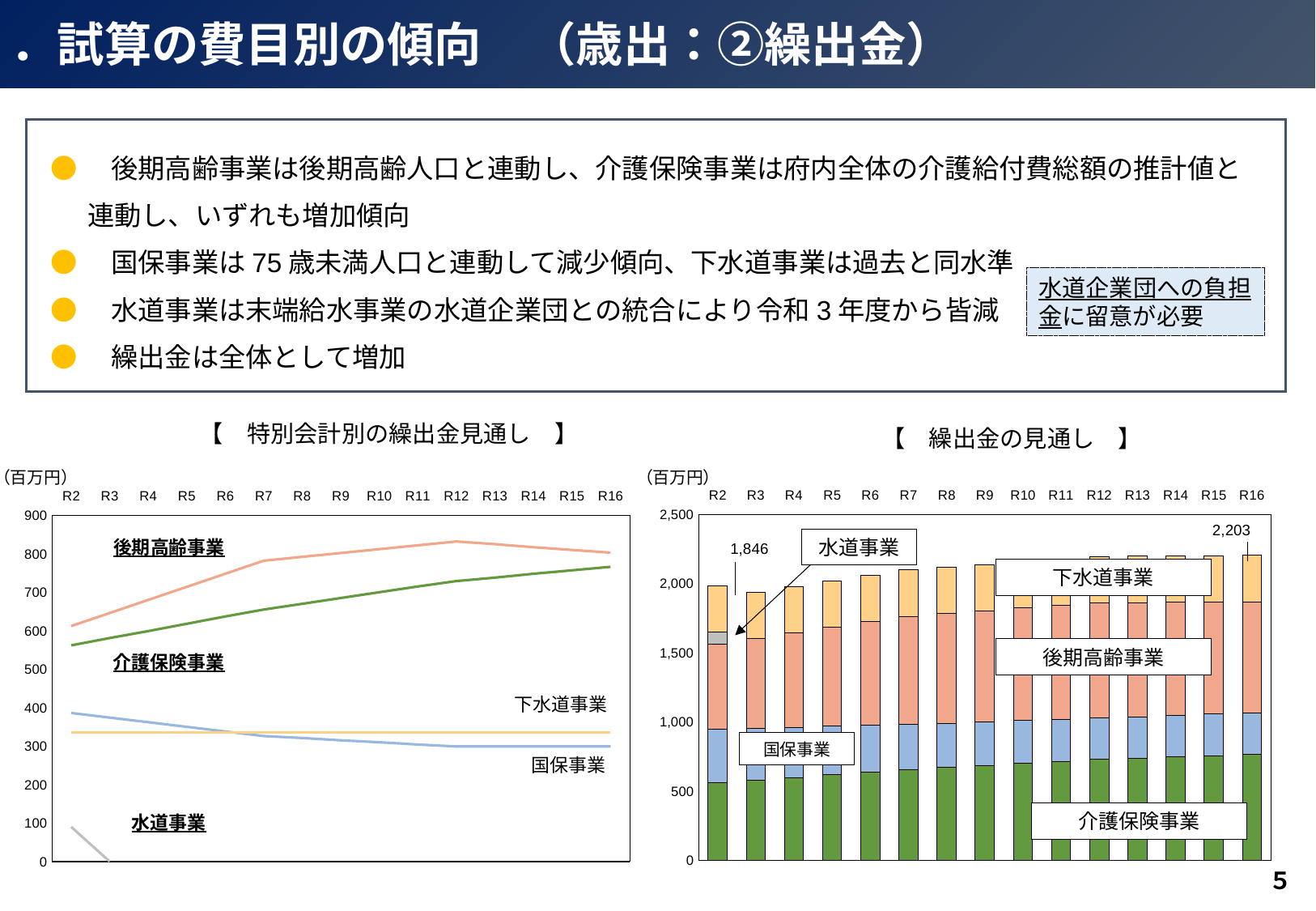

5．試算の費目別の傾向　（歳出：②繰出金）

●　後期高齢事業は後期高齢人口と連動し、介護保険事業は府内全体の介護給付費総額の推計値と
     連動し、いずれも増加傾向
●　国保事業は75歳未満人口と連動して減少傾向、下水道事業は過去と同水準
●　水道事業は末端給水事業の水道企業団との統合により令和3年度から皆減　⇔
●　繰出金は全体として増加
水道企業団への負担金に留意が必要
【　特別会計別の繰出金見通し　】
【　繰出金の見通し　】
（百万円）
（百万円）

### Chart

| Category | 介護 | 国保 | 後期高齢 | 水道 | 下水 |
|---|---|---|---|---|---|
| R2 | 562.0 | 386.0 | 612.0 | 90.0 | 335.0 |
| R3 | 581.0 | 374.0 | 646.0 | 0.0 | 335.0 |
| R4 | 599.0 | 362.0 | 680.0 | None | 335.0 |
| R5 | 618.0 | 350.0 | 714.0 | None | 335.0 |
| R6 | 637.0 | 338.0 | 748.0 | None | 335.0 |
| R7 | 655.0 | 326.0 | 782.0 | None | 335.0 |
| R8 | 670.0 | 321.0 | 792.0 | None | 335.0 |
| R9 | 685.0 | 315.0 | 802.0 | None | 335.0 |
| R10 | 700.0 | 310.0 | 812.0 | None | 335.0 |
| R11 | 715.0 | 304.0 | 822.0 | None | 335.0 |
| R12 | 729.0 | 299.0 | 832.0 | None | 335.0 |
| R13 | 738.0 | 299.0 | 825.0 | None | 335.0 |
| R14 | 748.0 | 299.0 | 817.0 | None | 335.0 |
| R15 | 757.0 | 299.0 | 810.0 | None | 335.0 |
| R16 | 766.0 | 299.0 | 803.0 | None | 335.0 |

### Chart

| Category | 介護 | 国保 | 後期高齢 | 水道 | 下水 |
|---|---|---|---|---|---|
| R2 | 562.0 | 386.0 | 612.0 | 90.0 | 335.0 |
| R3 | 581.0 | 374.0 | 646.0 | 0.0 | 335.0 |
| R4 | 599.0 | 362.0 | 680.0 | None | 335.0 |
| R5 | 618.0 | 350.0 | 714.0 | None | 335.0 |
| R6 | 637.0 | 338.0 | 748.0 | None | 335.0 |
| R7 | 655.0 | 326.0 | 782.0 | None | 335.0 |
| R8 | 670.0 | 321.0 | 792.0 | None | 335.0 |
| R9 | 685.0 | 315.0 | 802.0 | None | 335.0 |
| R10 | 700.0 | 310.0 | 812.0 | None | 335.0 |
| R11 | 715.0 | 304.0 | 822.0 | None | 335.0 |
| R12 | 729.0 | 299.0 | 832.0 | None | 335.0 |
| R13 | 738.0 | 299.0 | 825.0 | None | 335.0 |
| R14 | 748.0 | 299.0 | 817.0 | None | 335.0 |
| R15 | 757.0 | 299.0 | 810.0 | None | 335.0 |
| R16 | 766.0 | 299.0 | 803.0 | None | 335.0 |
2,203
後期高齢事業
水道事業
1,846
下水道事業
後期高齢事業
介護保険事業
下水道事業
国保事業
国保事業
介護保険事業
水道事業
５